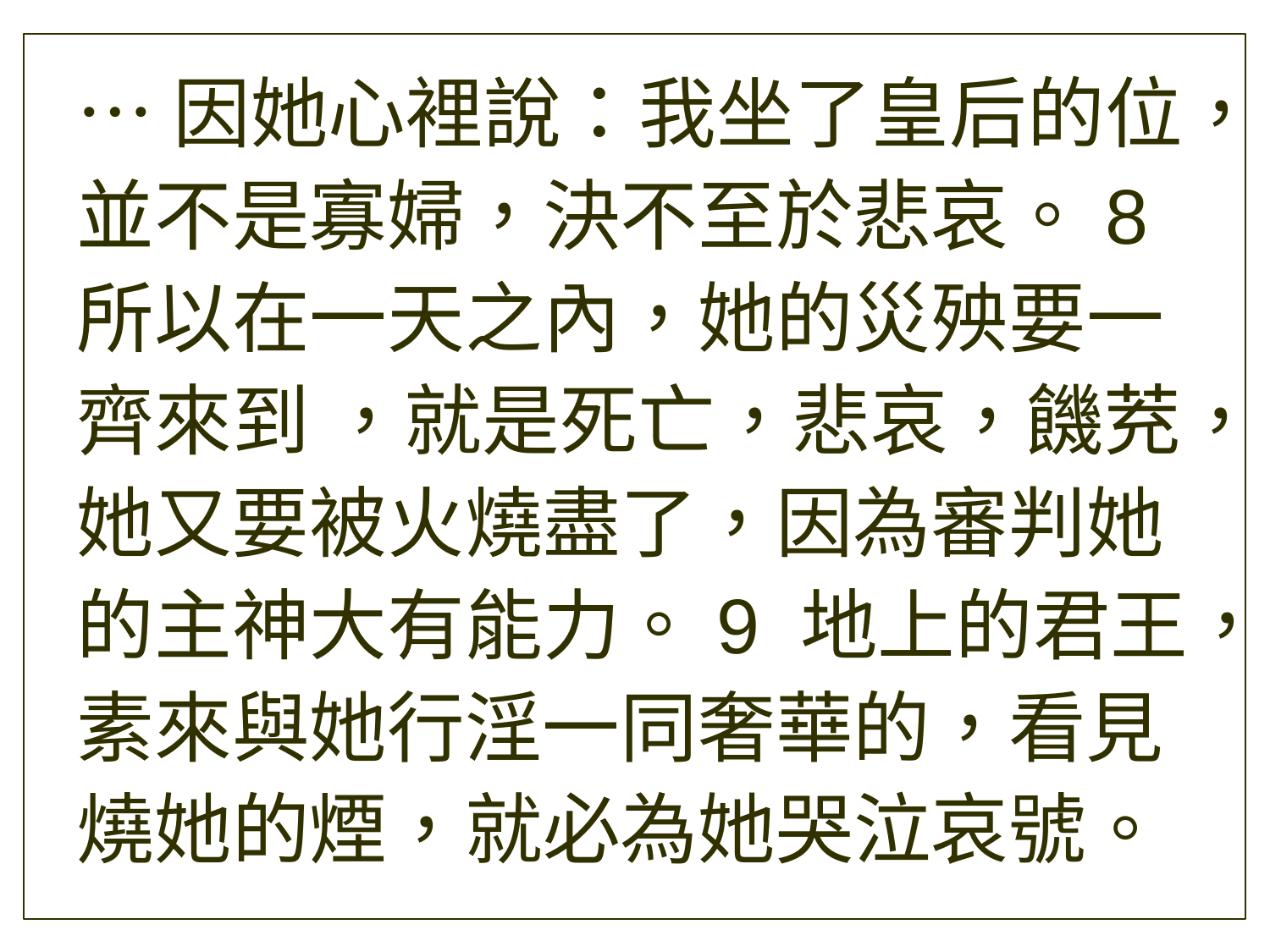

…因她心裡說：我坐了皇后的位，並不是寡婦，決不至於悲哀。8 所以在一天之內，她的災殃要一齊來到 ，就是死亡，悲哀，饑茺，她又要被火燒盡了，因為審判她的主神大有能力。9 地上的君王，素來與她行淫一同奢華的，看見燒她的煙，就必為她哭泣哀號。